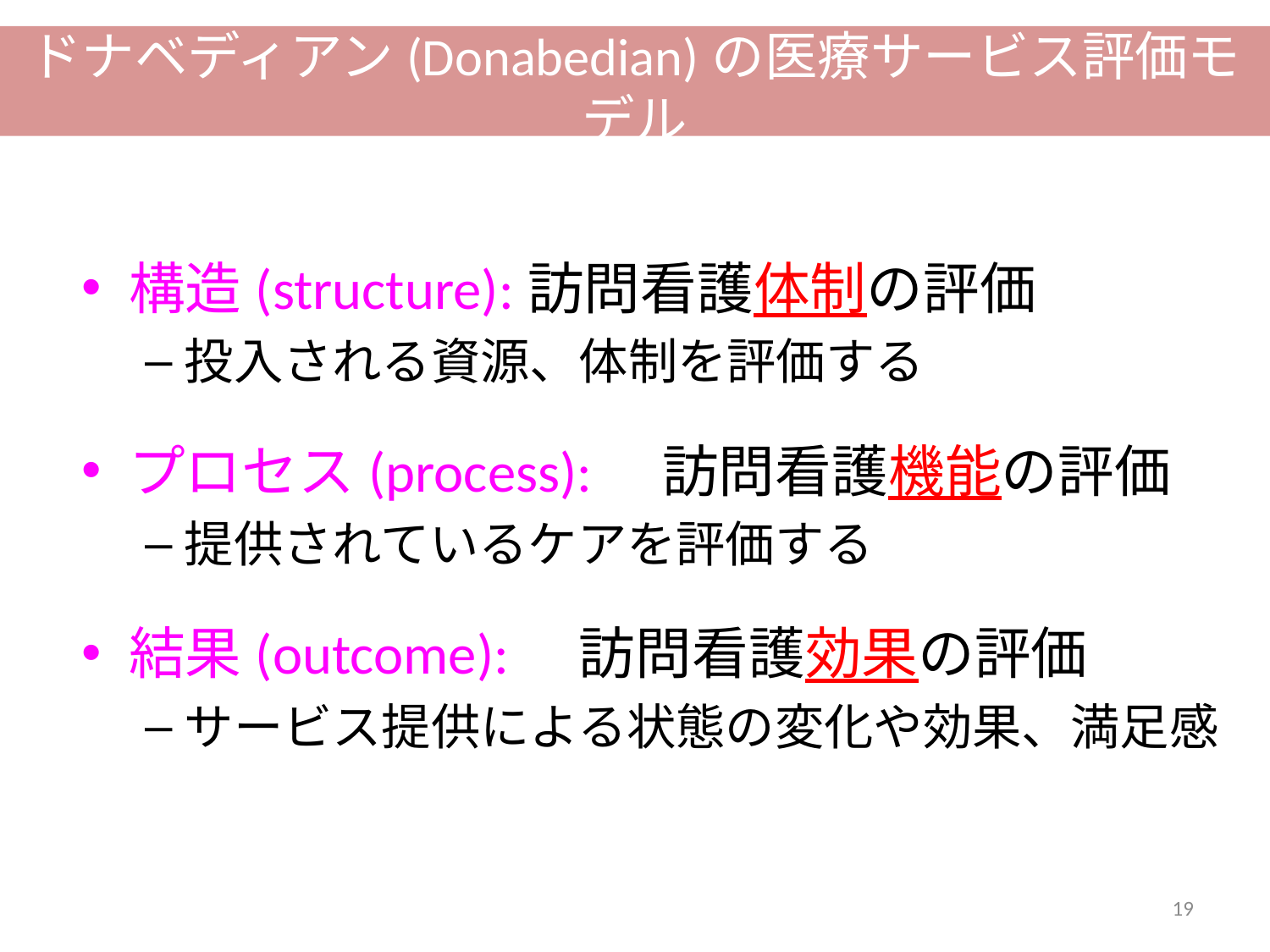

ドナベディアン(Donabedian)の医療サービス評価モデル
構造(structure):訪問看護体制の評価
投入される資源、体制を評価する

プロセス(process):　訪問看護機能の評価
提供されているケアを評価する

結果(outcome):　訪問看護効果の評価
サービス提供による状態の変化や効果、満足感
19